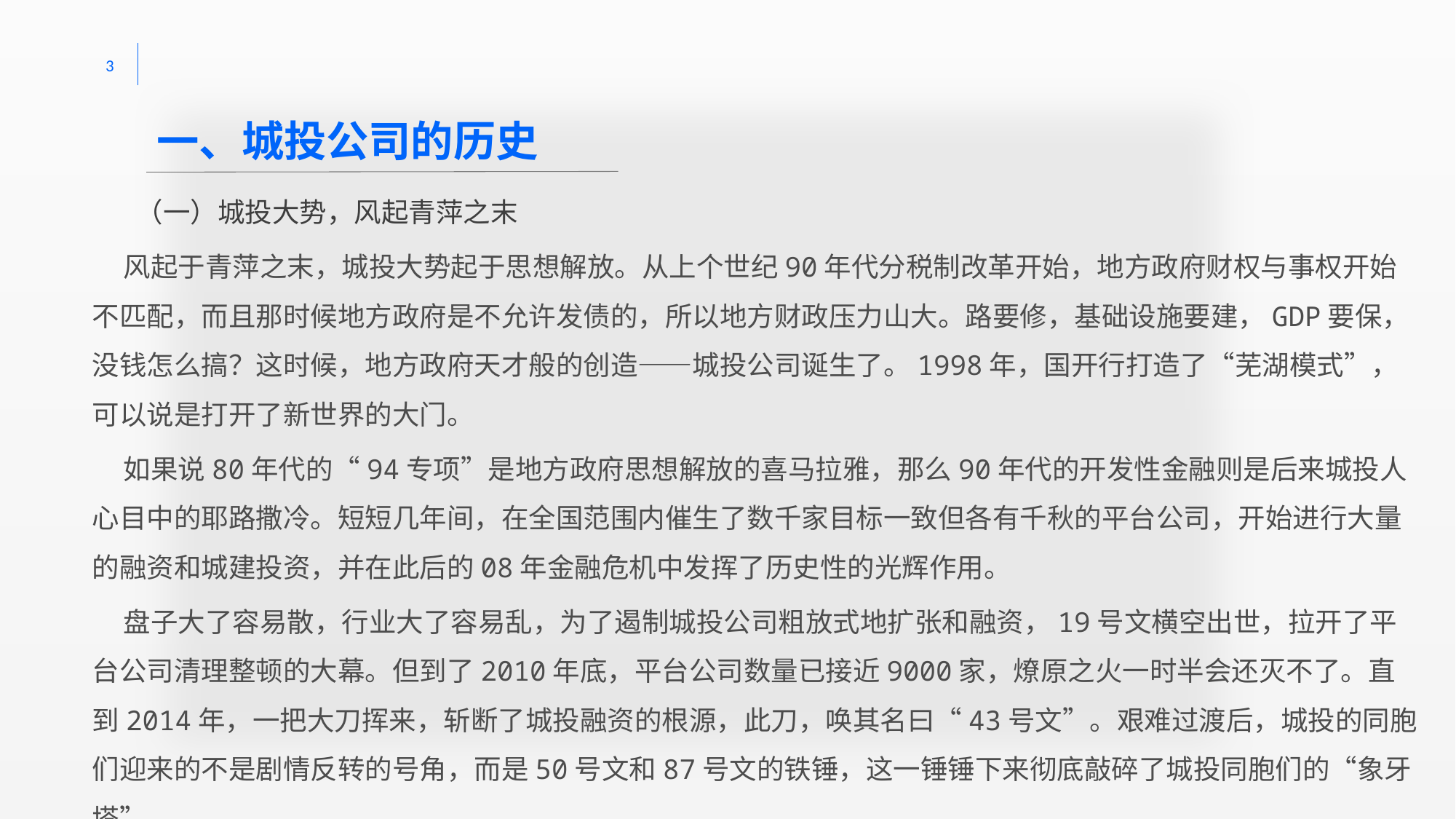

一、城投公司的历史
      （一）城投大势，风起青萍之末
    风起于青萍之末，城投大势起于思想解放。从上个世纪90年代分税制改革开始，地方政府财权与事权开始不匹配，而且那时候地方政府是不允许发债的，所以地方财政压力山大。路要修，基础设施要建，GDP要保，没钱怎么搞？这时候，地方政府天才般的创造——城投公司诞生了。1998年，国开行打造了“芜湖模式”，可以说是打开了新世界的大门。
    如果说80年代的“94专项”是地方政府思想解放的喜马拉雅，那么90年代的开发性金融则是后来城投人心目中的耶路撒冷。短短几年间，在全国范围内催生了数千家目标一致但各有千秋的平台公司，开始进行大量的融资和城建投资，并在此后的08年金融危机中发挥了历史性的光辉作用。
    盘子大了容易散，行业大了容易乱，为了遏制城投公司粗放式地扩张和融资，19号文横空出世，拉开了平台公司清理整顿的大幕。但到了2010年底，平台公司数量已接近9000家，燎原之火一时半会还灭不了。直到2014年，一把大刀挥来，斩断了城投融资的根源，此刀，唤其名曰“43号文”。艰难过渡后，城投的同胞们迎来的不是剧情反转的号角，而是50号文和87号文的铁锤，这一锤锤下来彻底敲碎了城投同胞们的“象牙塔”。